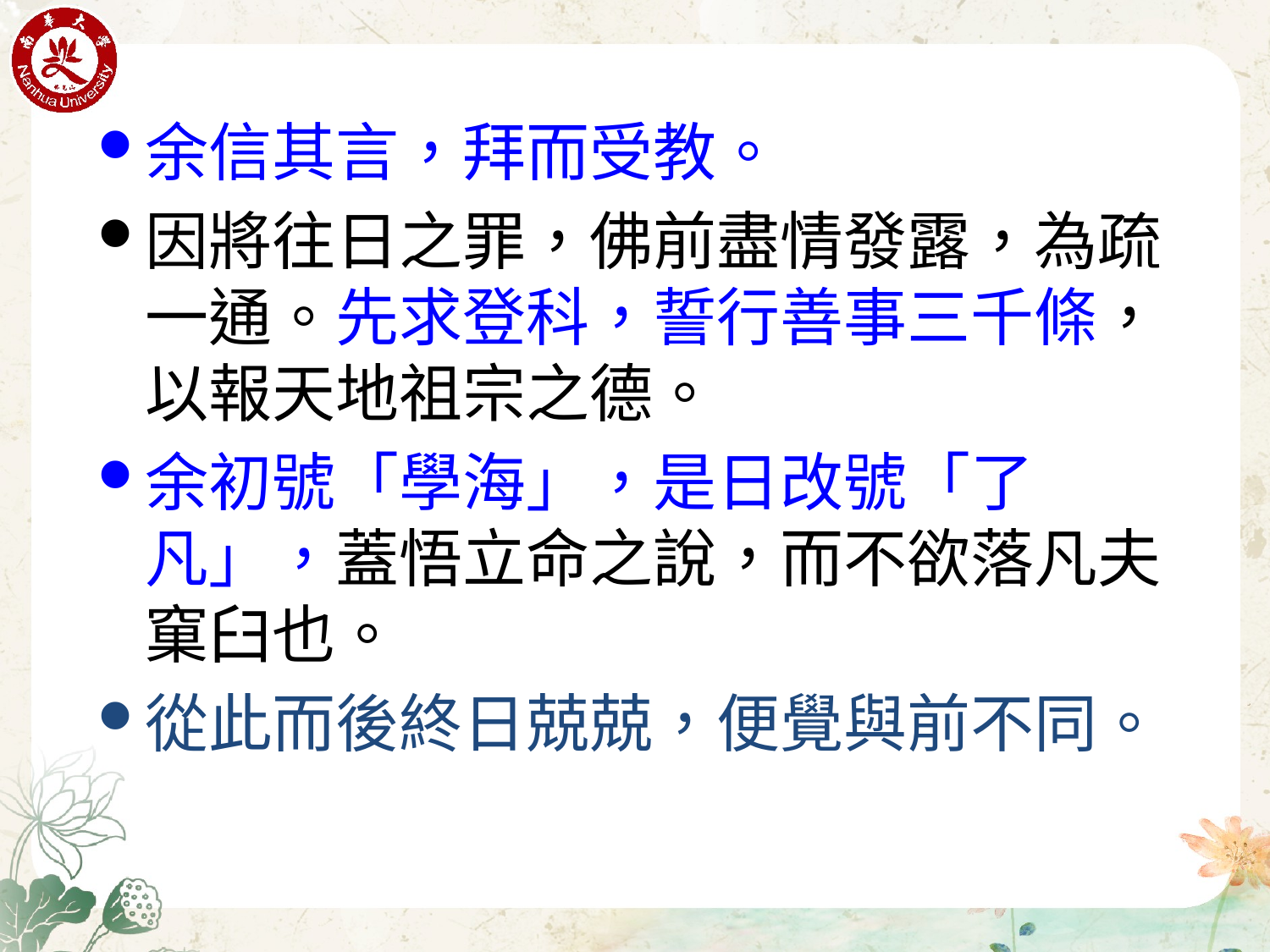

余信其言，拜而受教。
因將往日之罪，佛前盡情發露，為疏一通。先求登科，誓行善事三千條，以報天地祖宗之德。
余初號「學海」，是日改號「了凡」，蓋悟立命之說，而不欲落凡夫窠臼也。
從此而後終日兢兢，便覺與前不同。